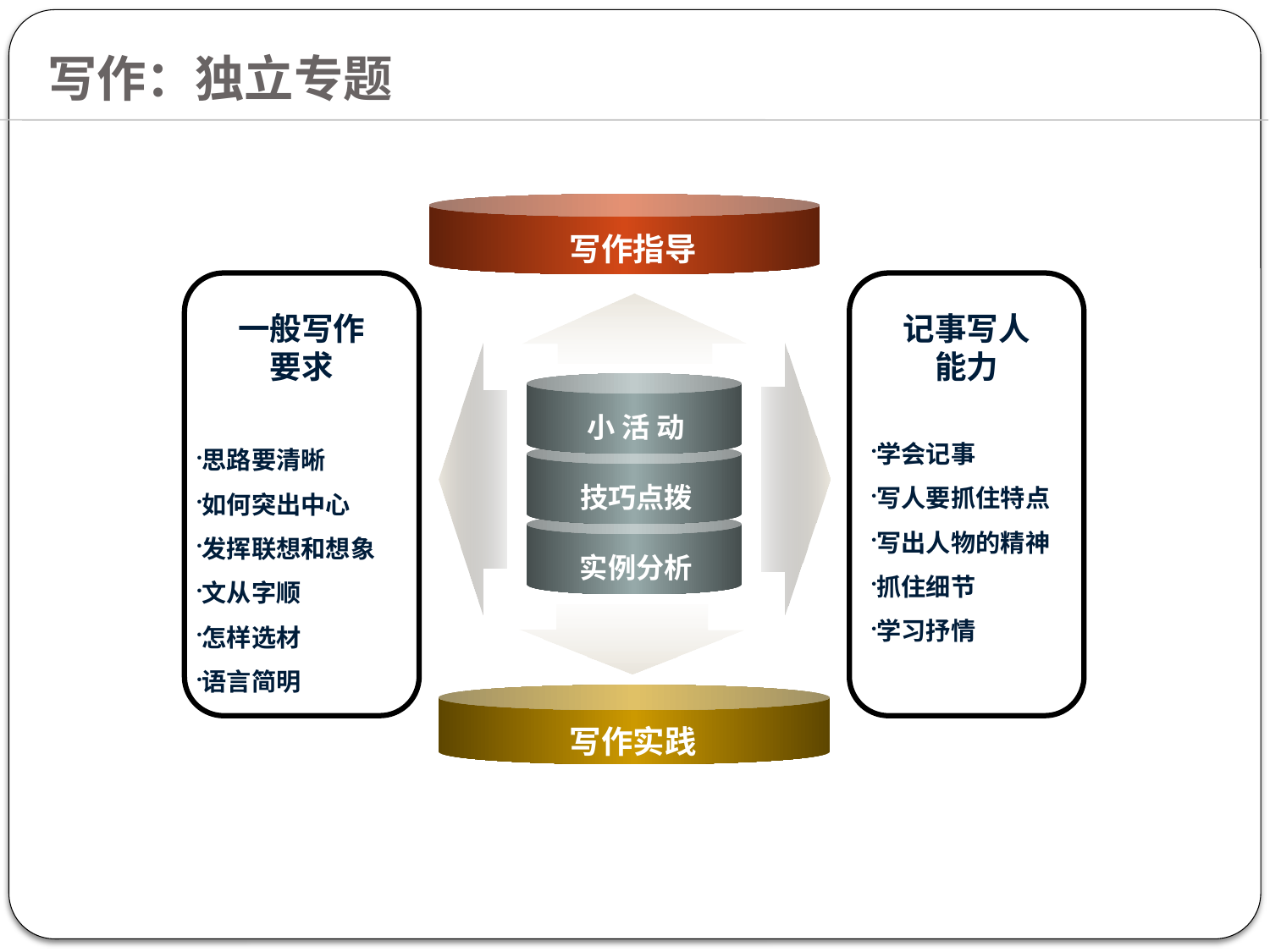

# 写作：独立专题

写作指导

一般写作
要求

思路要清晰
如何突出中心
发挥联想和想象
文从字顺
怎样选材
语言简明
记事写人
能力

学会记事
写人要抓住特点
写出人物的精神
抓住细节
学习抒情

小 活 动

技巧点拨

实例分析

写作实践